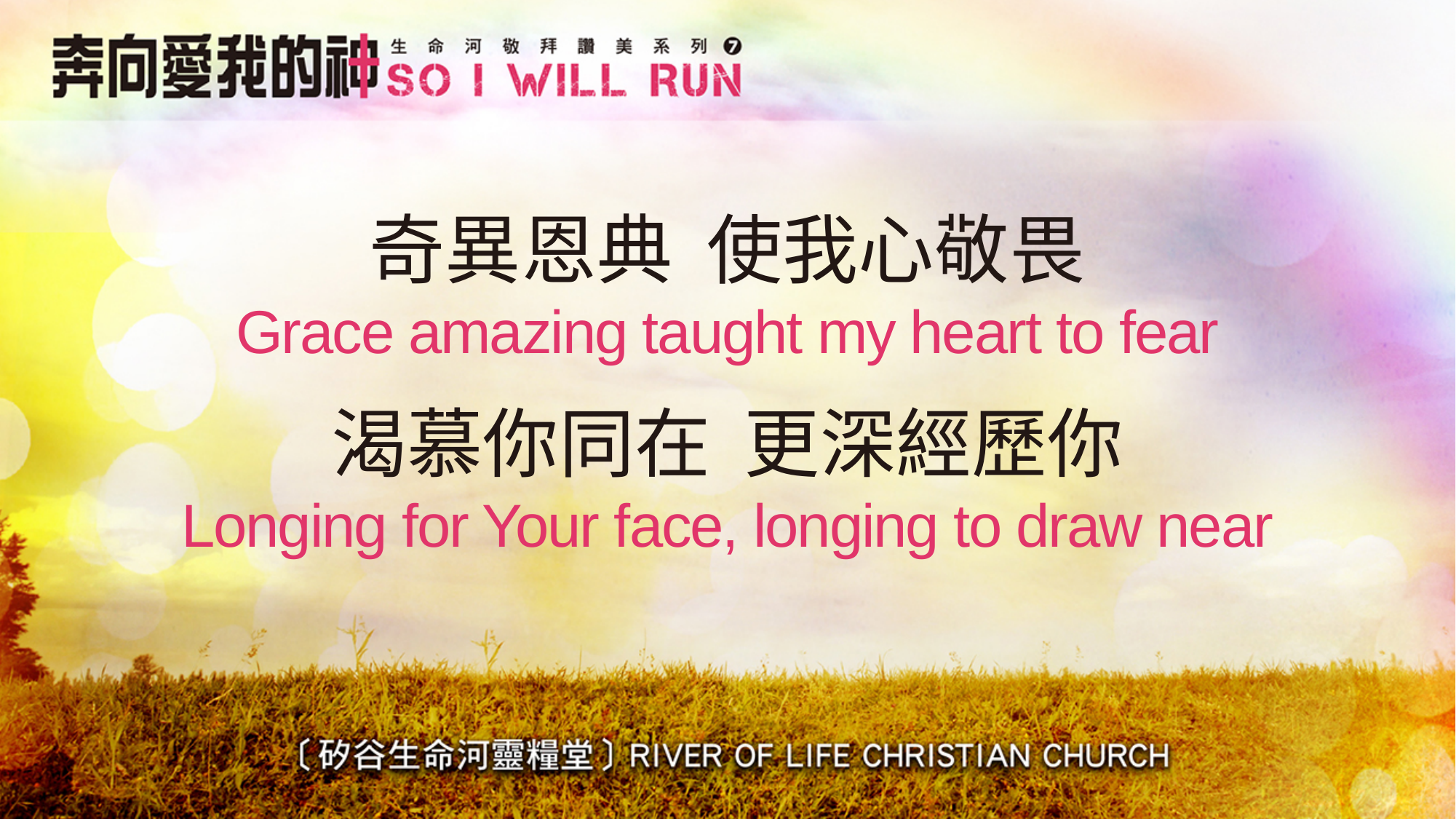

# 奇異恩典  使我心敬畏 Grace amazing taught my heart to fear
渴慕你同在  更深經歷你
Longing for Your face, longing to draw near